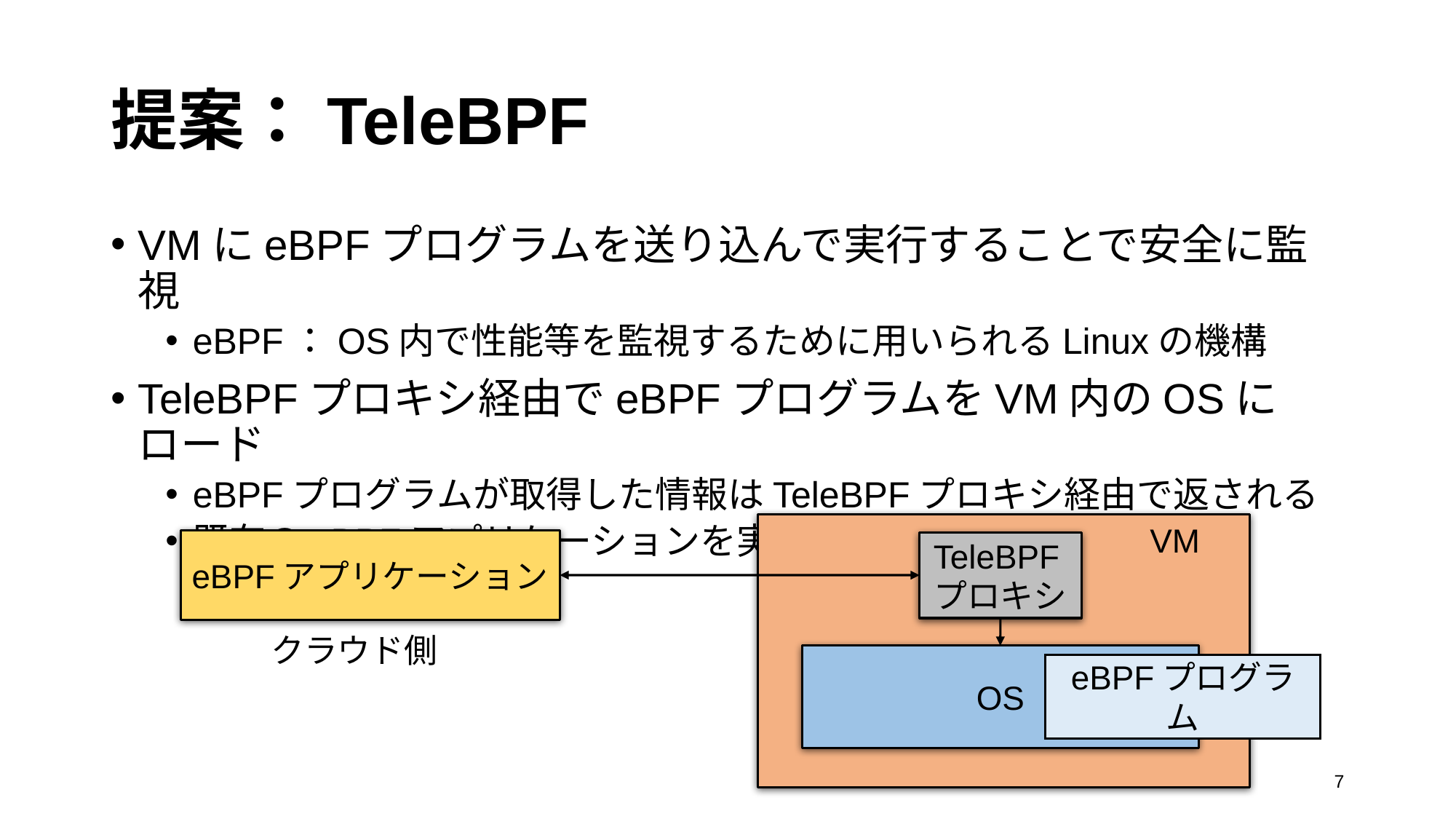

# 提案：TeleBPF
VMにeBPFプログラムを送り込んで実行することで安全に監視
eBPF：OS内で性能等を監視するために用いられるLinuxの機構
TeleBPFプロキシ経由でeBPFプログラムをVM内のOSにロード
eBPFプログラムが取得した情報はTeleBPFプロキシ経由で返される
既存のeBPFアプリケーションを実行可能

VM
eBPFアプリケーション
TeleBPFプロキシ
クラウド側
OS
eBPFプログラム
7